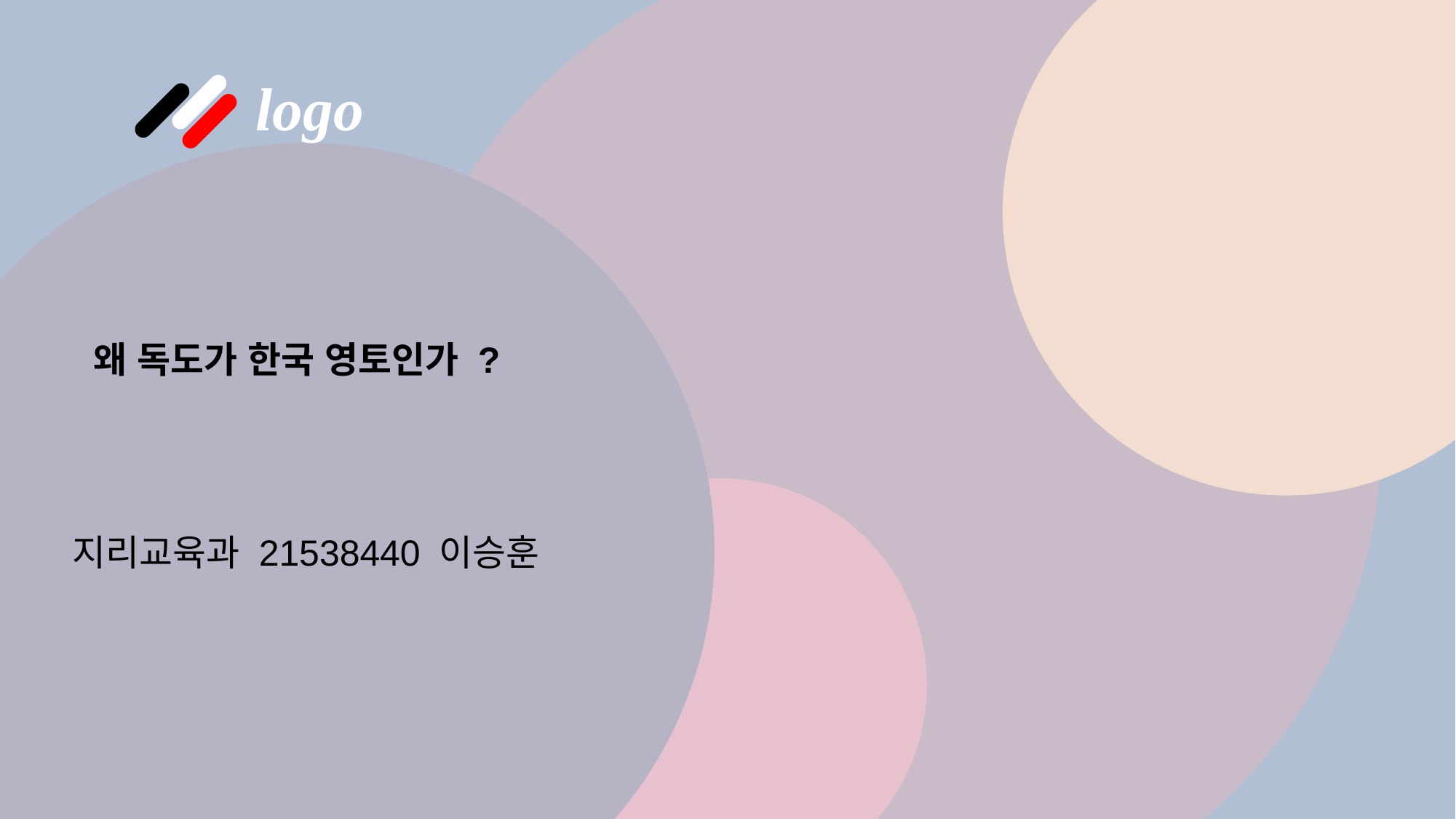

logo

지리교육과 21538440 이승훈
왜 독도가 한국 영토인가 ?